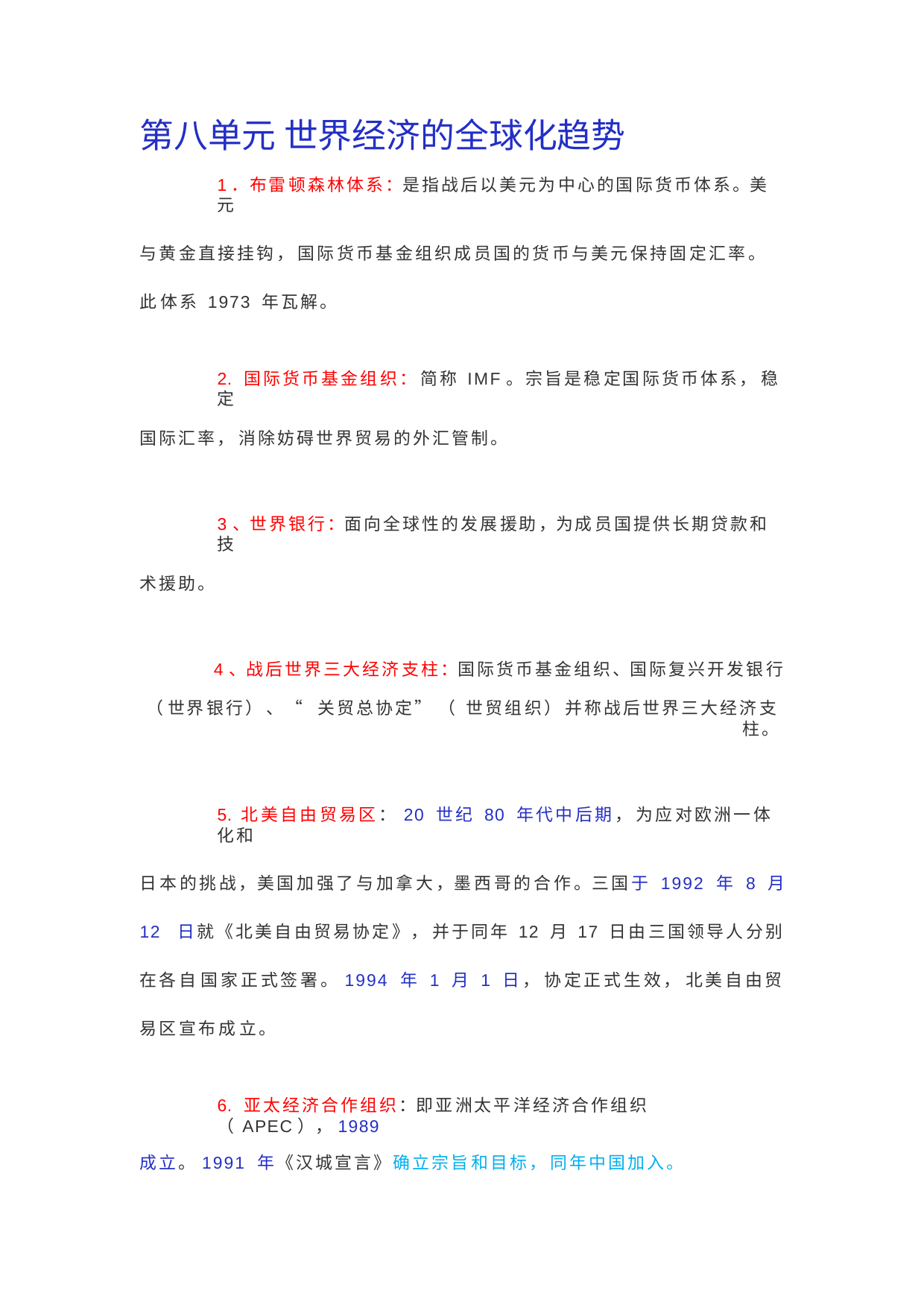

第八单元 世界经济的全球化趋势
1．布雷顿森林体系：是指战后以美元为中心的国际货币体系。美元
与黄金直接挂钩， 国际货币基金组织成员国的货币与美元保持固定汇率。此 体系 1973 年瓦解。
2. 国际货币基金组织： 简称 IMF。宗旨是稳定国际货币体系， 稳定

国际汇率， 消除妨碍世界贸易的外汇管制。
3、世界银行：面向全球性的发展援助，为成员国提供长期贷款和技

术援助。
4、战后世界三大经济支柱：国际货币基金组织、国际复兴开发银行

（ 世界银行） 、“ 关贸总协定”（ 世贸组织） 并称战后世界三大经济支柱。
5. 北美自由贸易区： 20 世纪 80 年代中后期， 为应对欧洲一体化和
日本的挑战，美国加强了与加拿大，墨西哥的合作。三国于 1992 年 8 月 12  日就《北美自由贸易协定》， 并于同年 12 月 17 日由三国领导人分别在各自 国家正式签署。1994 年 1 月 1 日， 协定正式生效， 北美自由贸易区宣布成 立。
6. 亚太经济合作组织：即亚洲太平洋经济合作组织（ APEC），1989

成立。1991 年《汉城宣言》确立宗旨和目标， 同年中国加入。